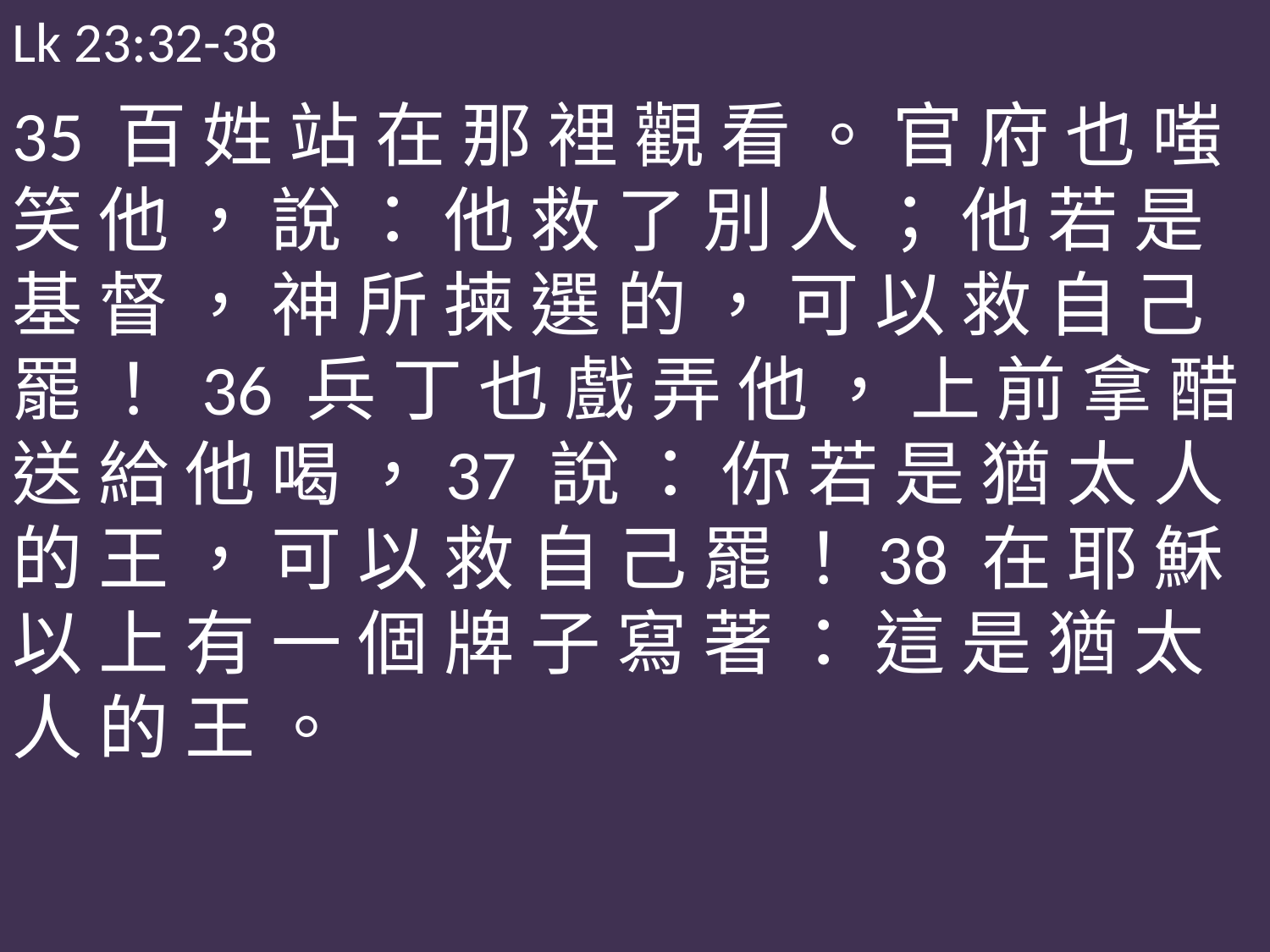

Lk 23:32-38
35 百 姓 站 在 那 裡 觀 看 。 官 府 也 嗤 笑 他 ， 說 ： 他 救 了 別 人 ； 他 若 是 基 督 ， 神 所 揀 選 的 ， 可 以 救 自 己 罷 ！ 36 兵 丁 也 戲 弄 他 ， 上 前 拿 醋 送 給 他 喝 ，37 說 ： 你 若 是 猶 太 人 的 王 ， 可 以 救 自 己 罷 ！38 在 耶 穌 以 上 有 一 個 牌 子 寫 著 ： 這 是 猶 太 人 的 王 。